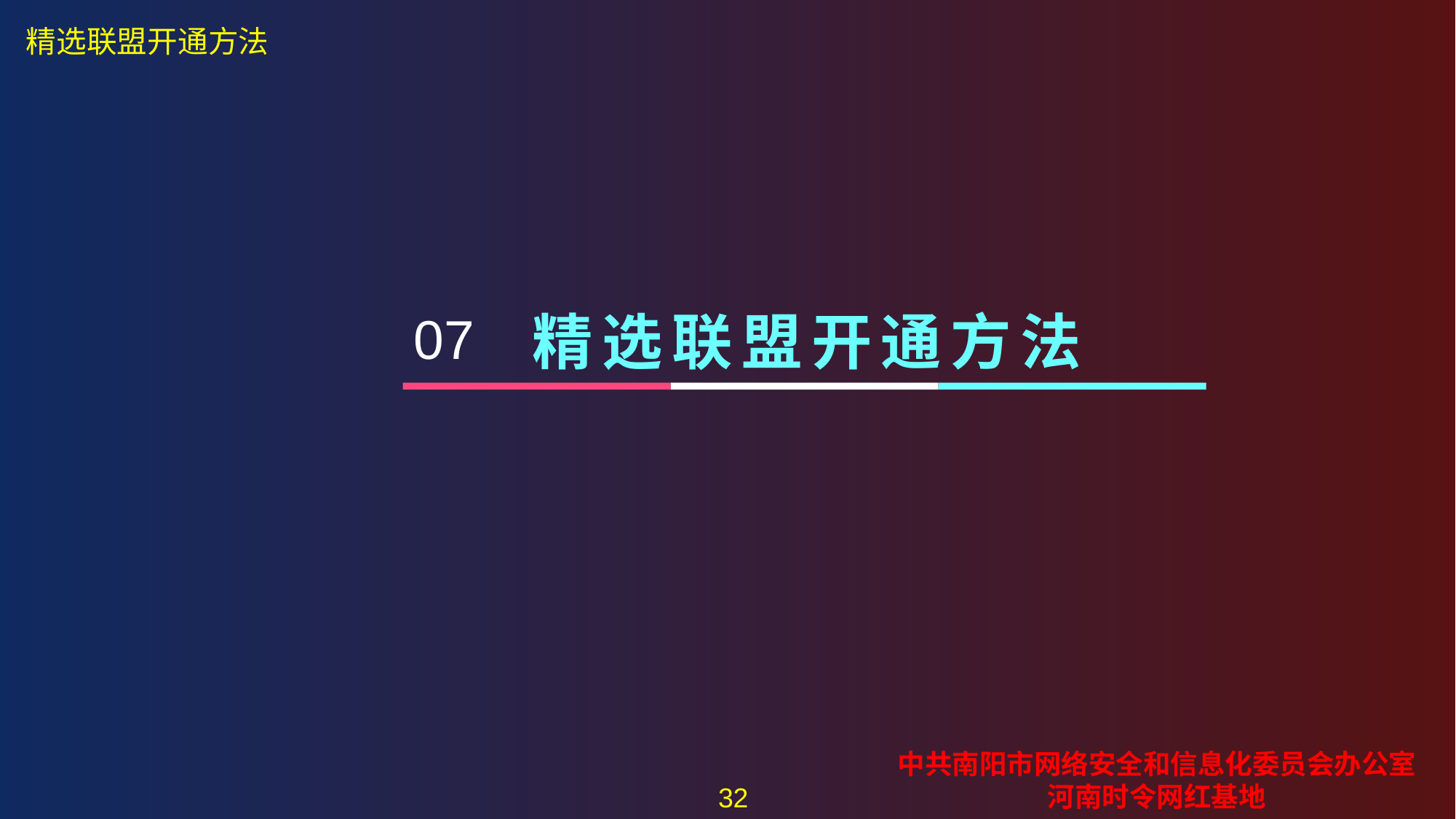

精选联盟开通方法
07
精选联盟开通方法

中共南阳市网络安全和信息化委员会办公室
河南时令网红基地
32